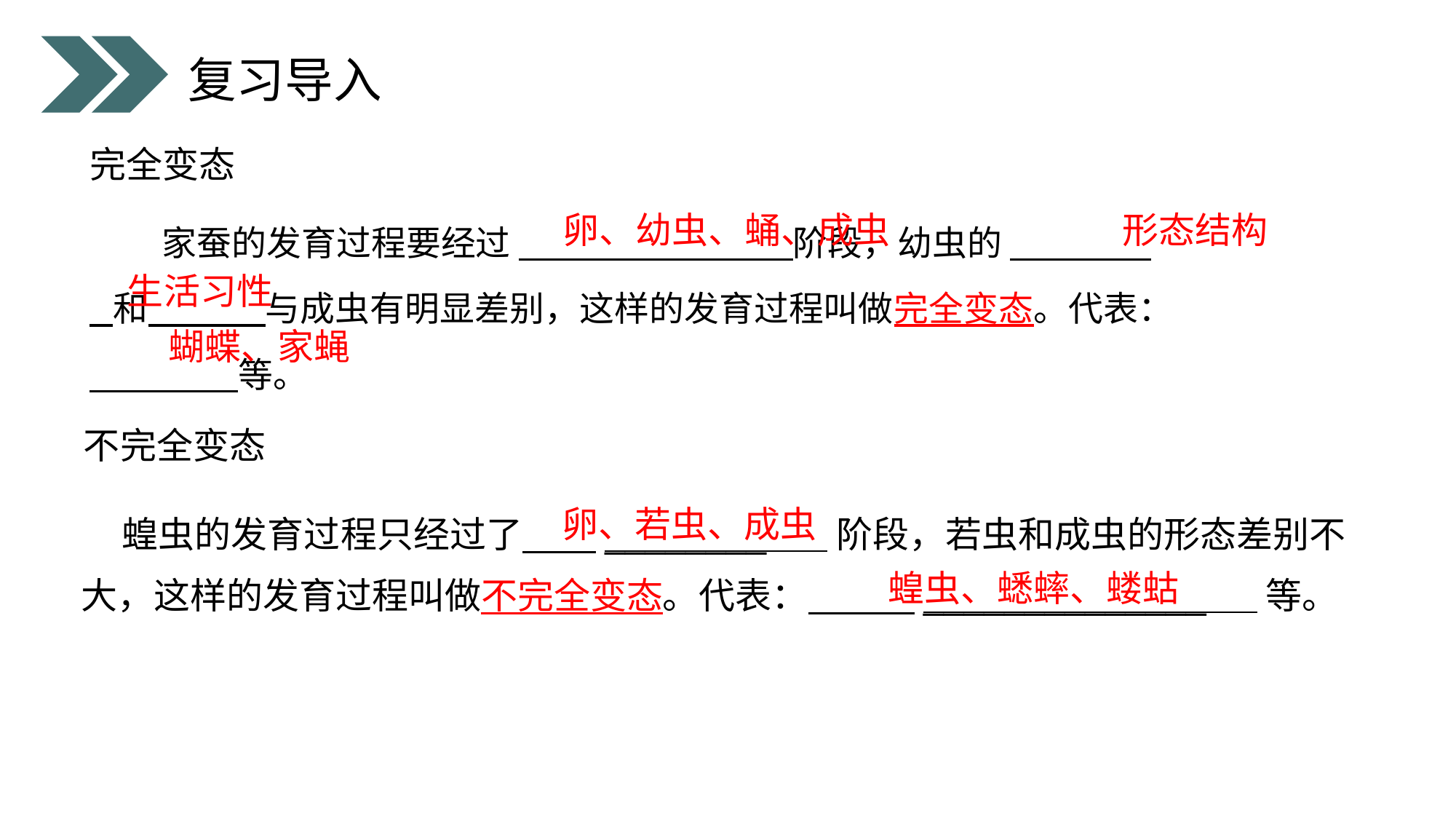

复习导入
完全变态
        家蚕的发育过程要经过                                    阶段，幼虫的                       和               与成虫有明显差别，这样的发育过程叫做完全变态。代表：                   等。
形态结构
卵、幼虫、蛹、成虫
生活习性
蝴蝶、家蝇
不完全变态
    蝗虫的发育过程只经过了         ________      阶段，若虫和成虫的形态差别不大，这样的发育过程叫做不完全变态。代表：             ______________     等。
卵、若虫、成虫
蝗虫、蟋蟀、蝼蛄